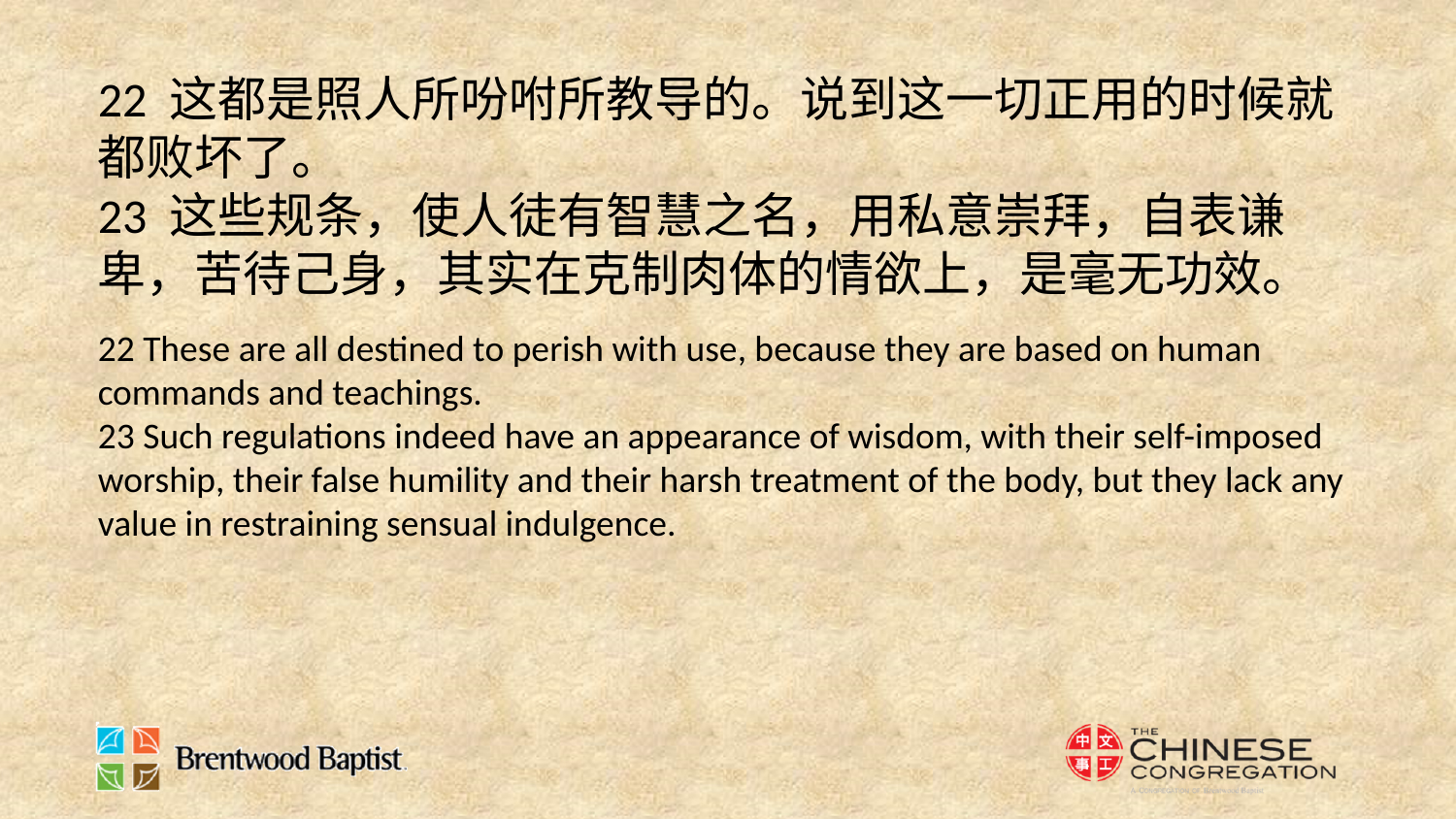

22 这都是照人所吩咐所教导的。说到这一切正用的时候就都败坏了。
23 这些规条，使人徒有智慧之名，用私意崇拜，自表谦卑，苦待己身，其实在克制肉体的情欲上，是毫无功效。

22 These are all destined to perish with use, because they are based on human commands and teachings.
23 Such regulations indeed have an appearance of wisdom, with their self-imposed worship, their false humility and their harsh treatment of the body, but they lack any value in restraining sensual indulgence.